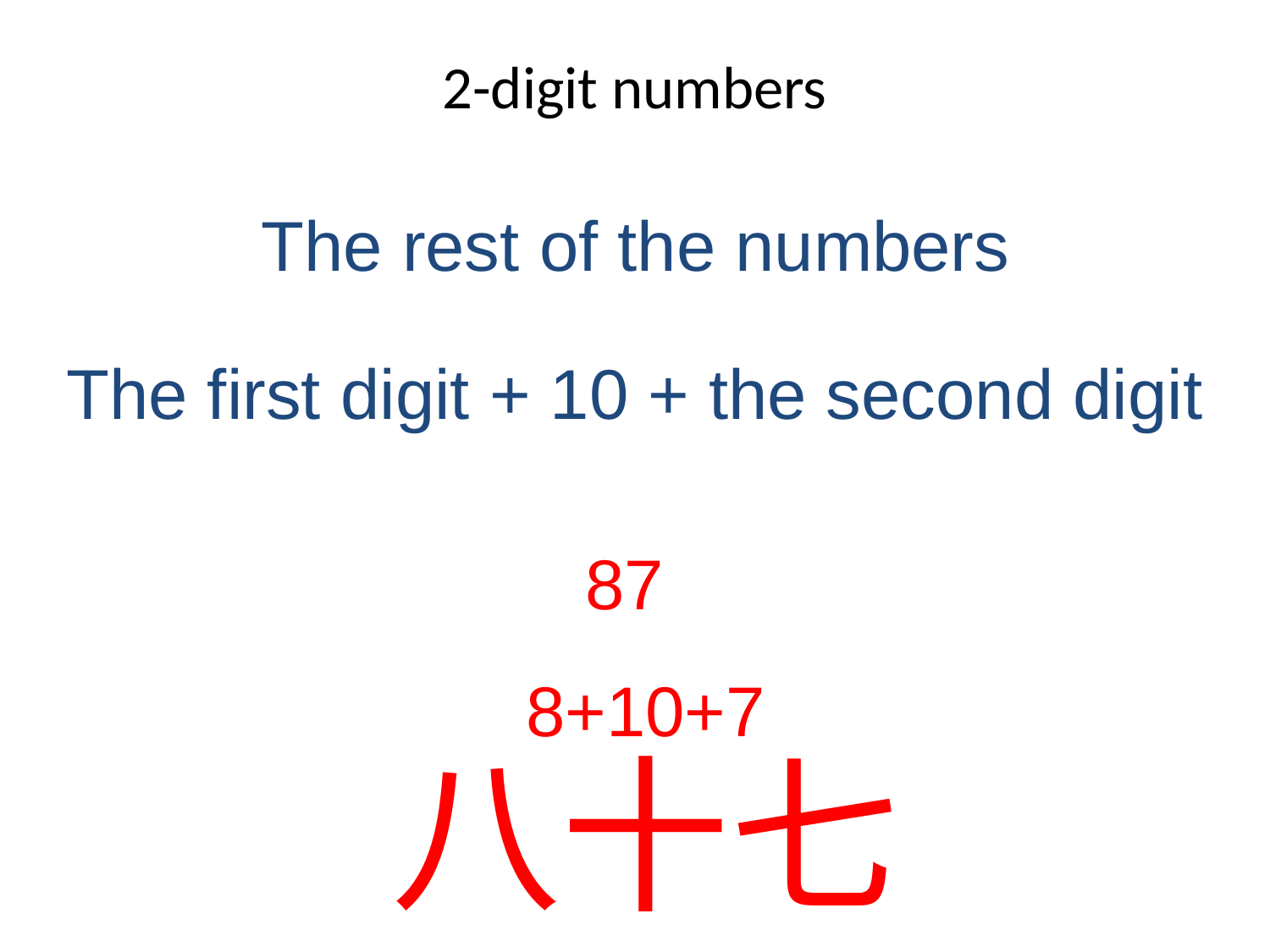

# 2-digit numbers
The rest of the numbers
The first digit + 10 + the second digit
87
8+10+7
八十七